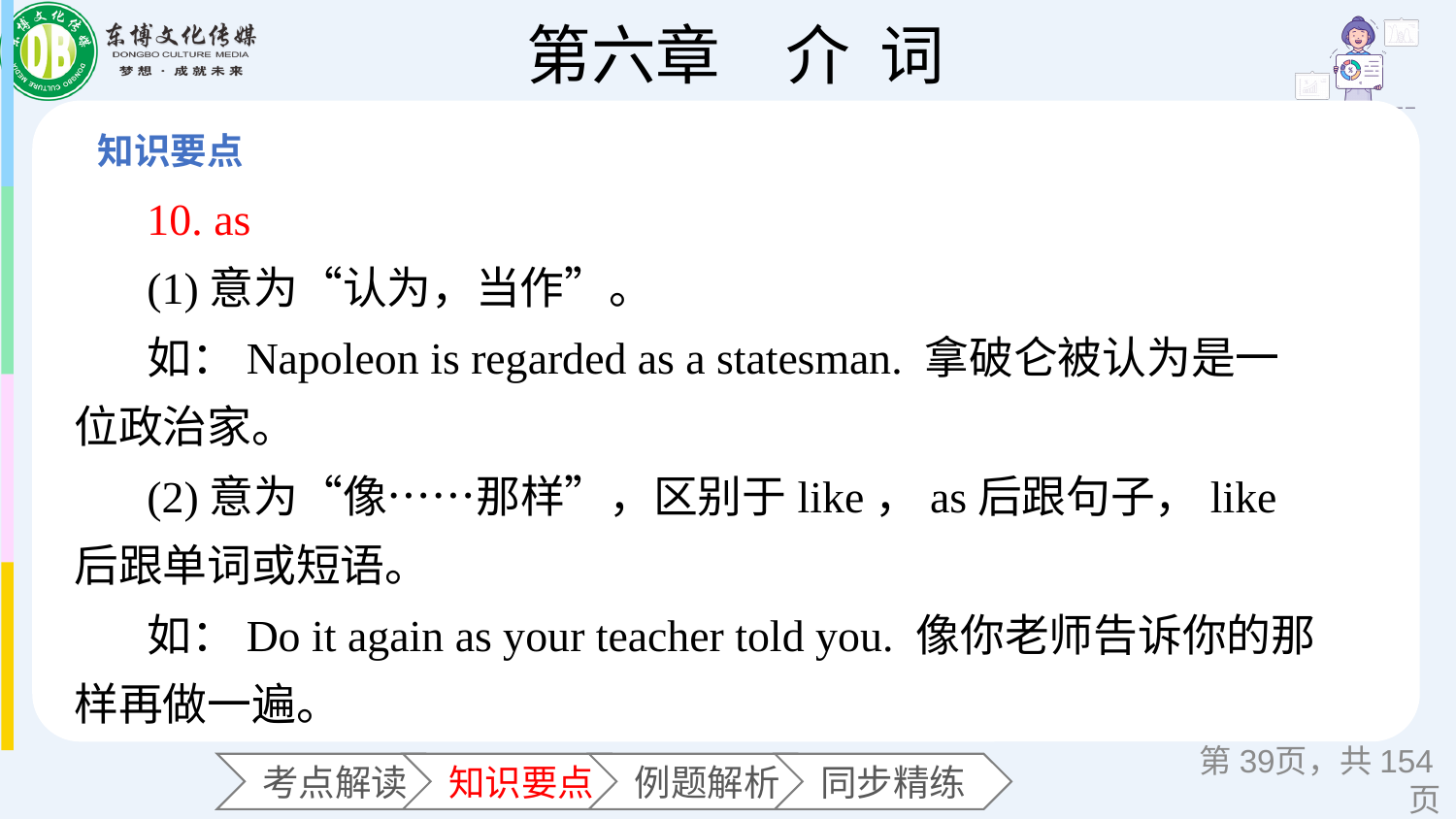

10. as
(1)意为“认为，当作”。
如：Napoleon is regarded as a statesman. 拿破仑被认为是一位政治家。
(2)意为“像……那样”，区别于like，as后跟句子，like后跟单词或短语。
如：Do it again as your teacher told you. 像你老师告诉你的那样再做一遍。
第39页，共154页